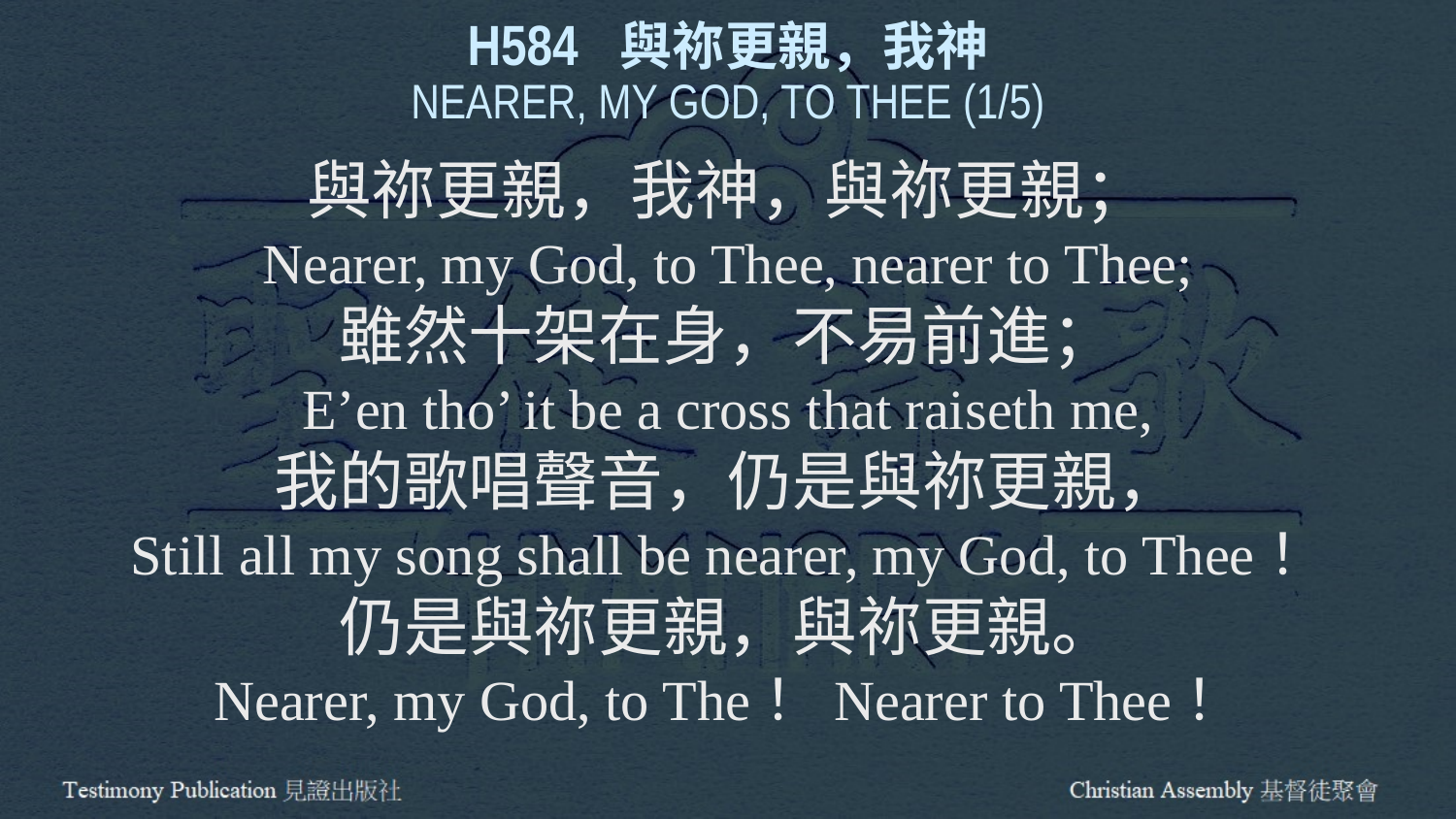

H584  與祢更親，我神
NEARER, MY GOD, TO THEE (1/5)
與祢更親，我神，與祢更親；
Nearer, my God, to Thee, nearer to Thee;
雖然十架在身，不易前進；
E’en tho’ it be a cross that raiseth me,
我的歌唱聲音，仍是與祢更親，
Still all my song shall be nearer, my God, to Thee！
仍是與祢更親，與祢更親。
Nearer, my God, to The！Nearer to Thee！